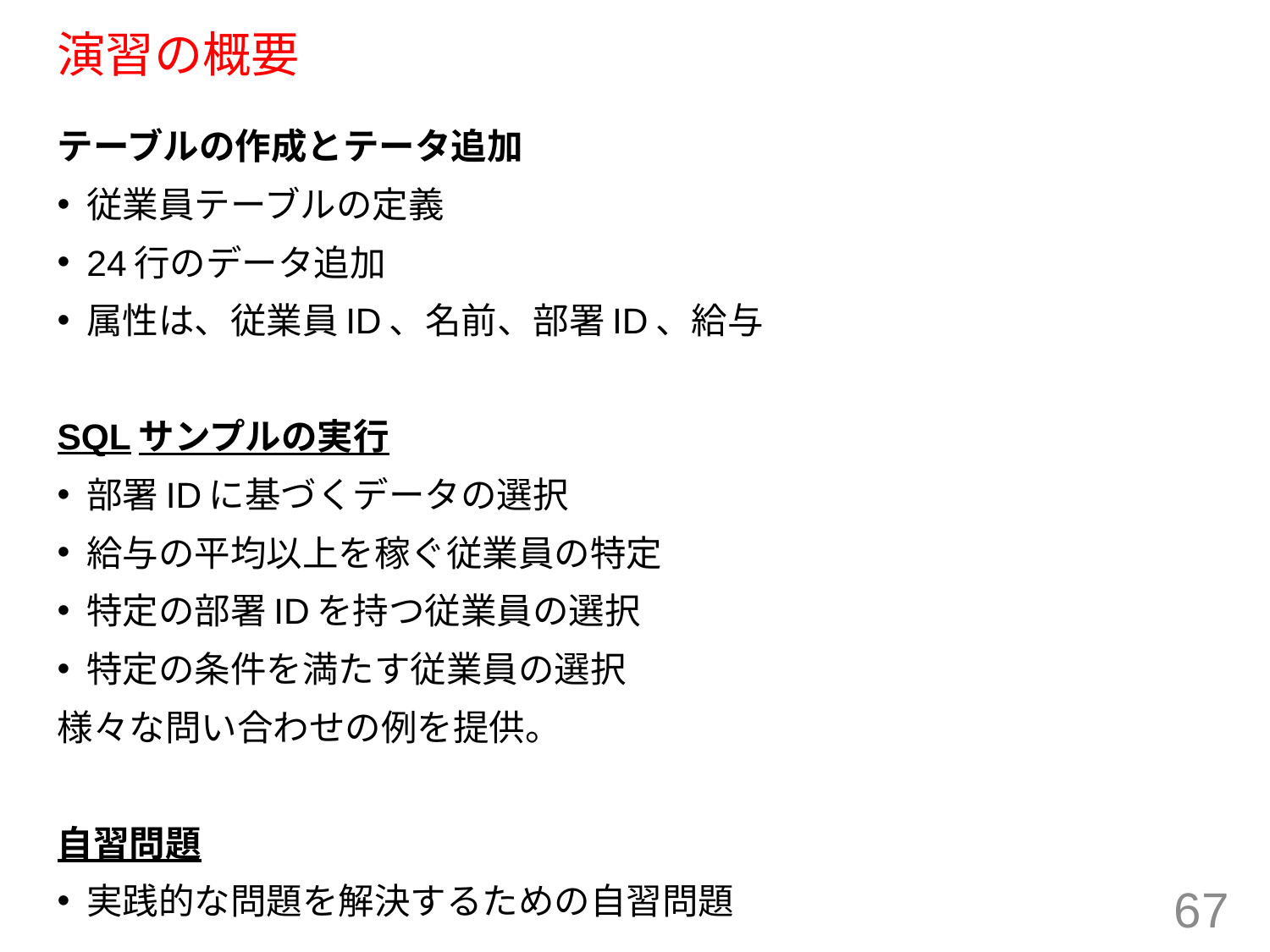

# 演習の概要
テーブルの作成とテータ追加
従業員テーブルの定義
24行のデータ追加
属性は、従業員ID、名前、部署ID、給与

SQLサンプルの実行
部署IDに基づくデータの選択
給与の平均以上を稼ぐ従業員の特定
特定の部署IDを持つ従業員の選択
特定の条件を満たす従業員の選択
様々な問い合わせの例を提供。

自習問題
実践的な問題を解決するための自習問題
67